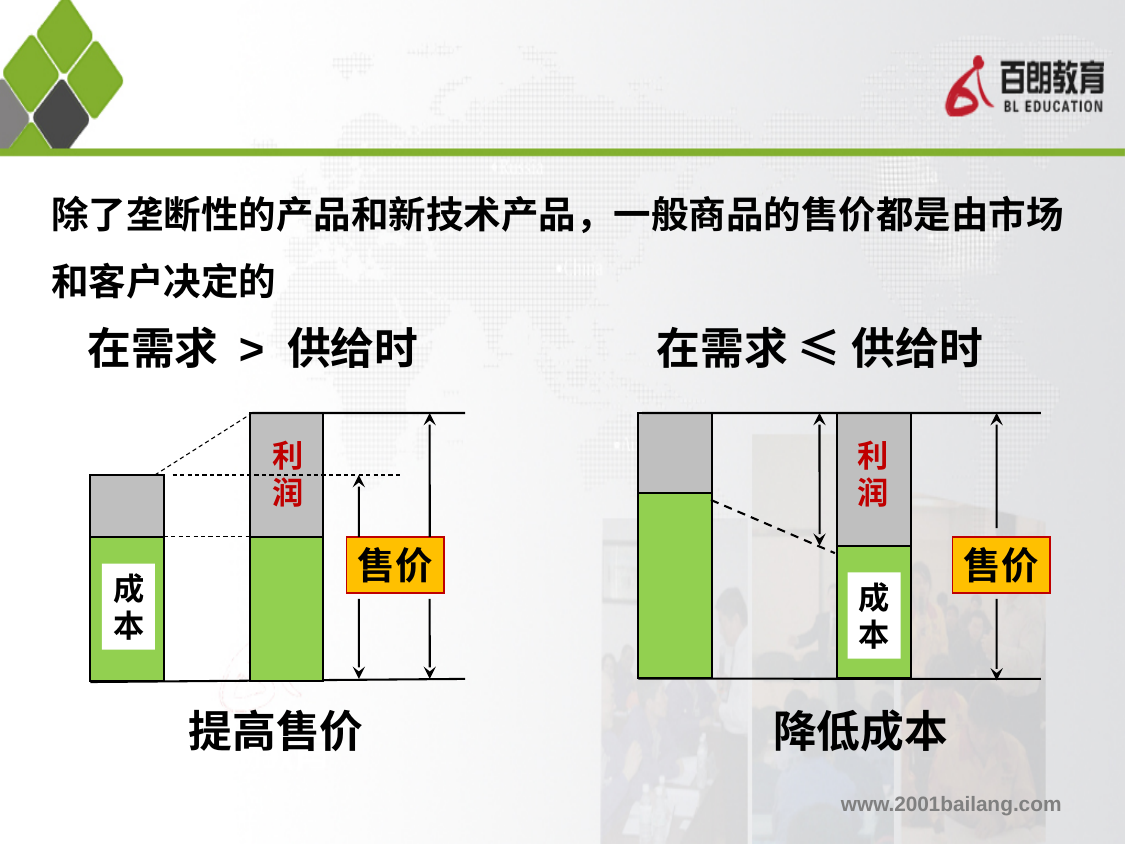

除了垄断性的产品和新技术产品，一般商品的售价都是由市场和客户决定的
在需求 > 供给时
在需求 ≤ 供给时

利润
利润

售价
售价

成本
成本

提高售价
降低成本